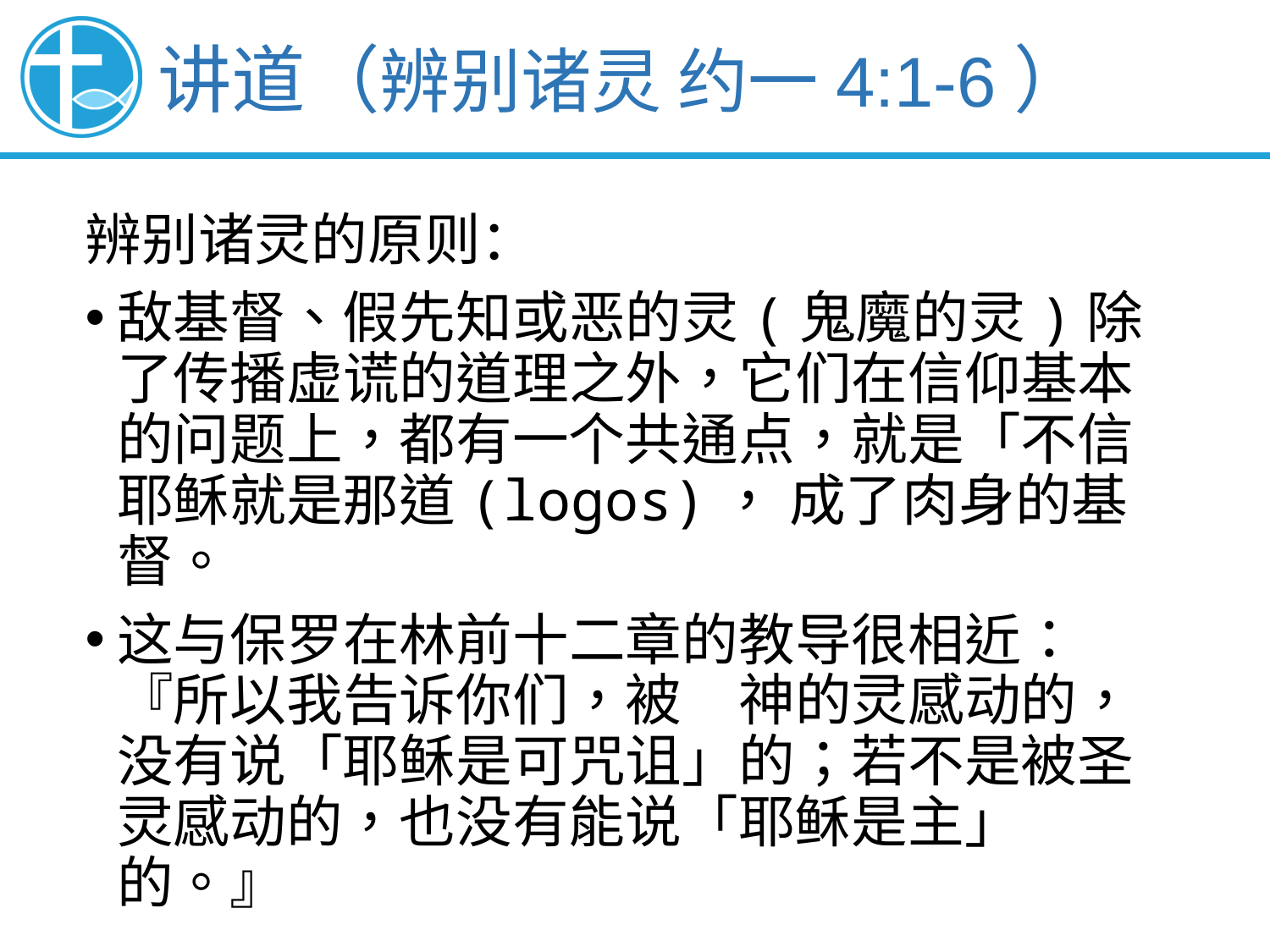

讲道（辨别诸灵 约一4:1-6）
辨别诸灵的原则：
敌基督、假先知或恶的灵(鬼魔的灵)除了传播虚谎的道理之外，它们在信仰基本的问题上，都有一个共通点，就是「不信耶稣就是那道(logos)， 成了肉身的基督。
这与保罗在林前十二章的教导很相近：『所以我告诉你们，被　神的灵感动的，没有说「耶稣是可咒诅」的；若不是被圣灵感动的，也没有能说「耶稣是主」的。』